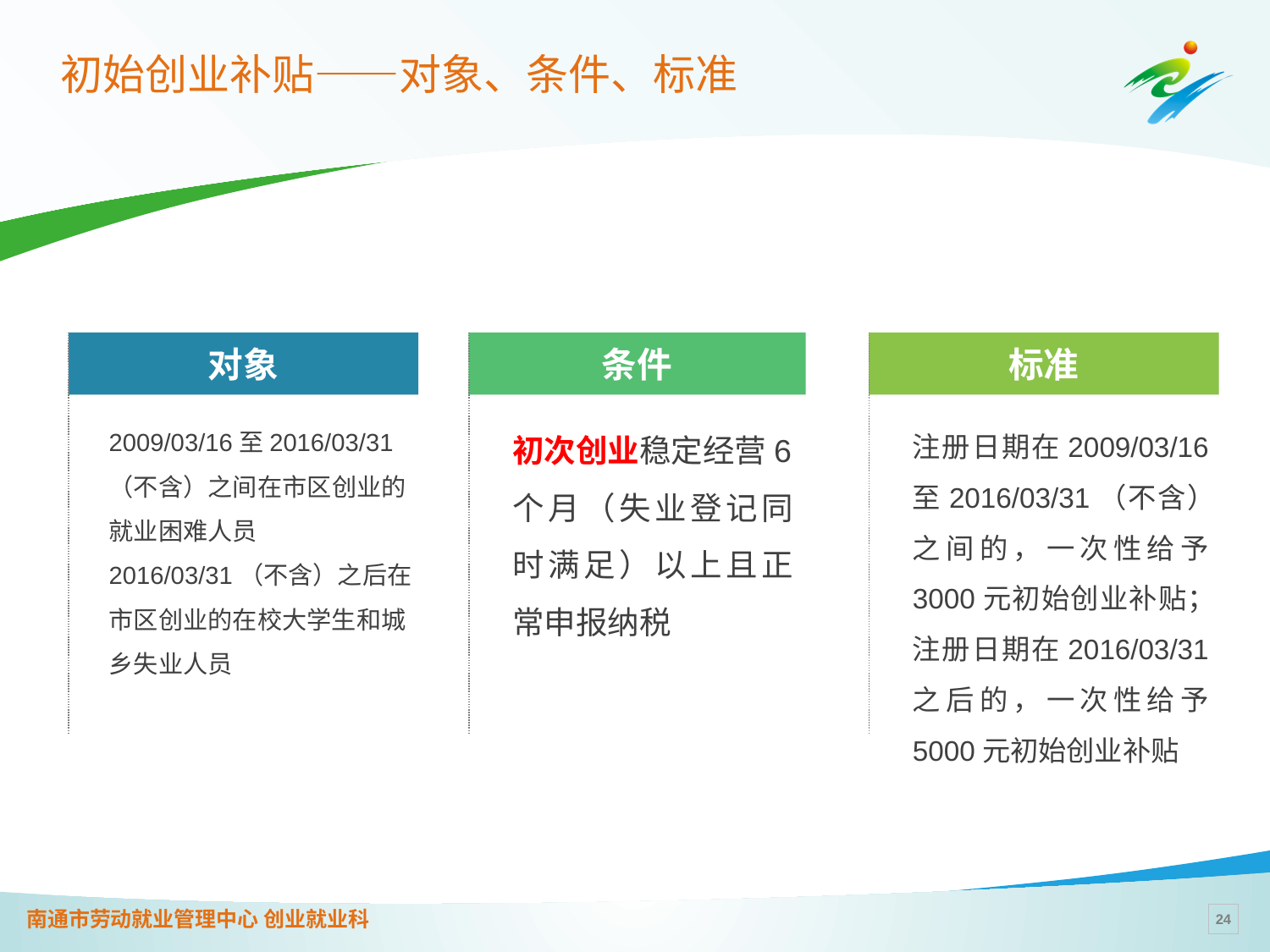

# 初始创业补贴——对象、条件、标准
对象
条件
标准
2009/03/16至2016/03/31
（不含）之间在市区创业的就业困难人员
2016/03/31（不含）之后在市区创业的在校大学生和城乡失业人员
初次创业稳定经营6个月（失业登记同时满足）以上且正常申报纳税

注册日期在2009/03/16至2016/03/31（不含）之间的，一次性给予3000元初始创业补贴；注册日期在2016/03/31之后的，一次性给予5000元初始创业补贴